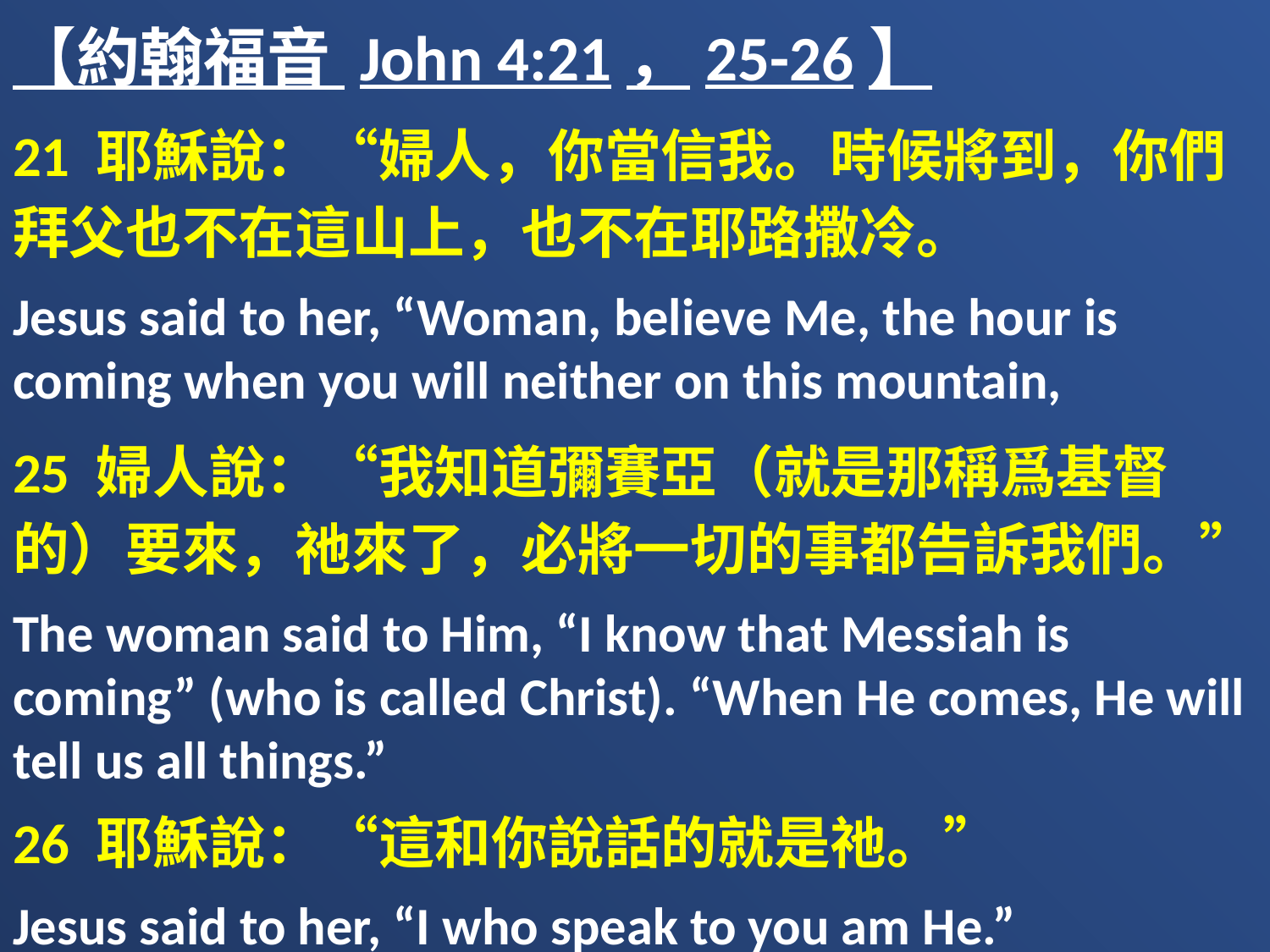

【約翰福音 John 4:21，25-26】
21 耶穌說：“婦人，你當信我。時候將到，你們拜父也不在這山上，也不在耶路撒冷。
Jesus said to her, “Woman, believe Me, the hour is coming when you will neither on this mountain,
25 婦人說：“我知道彌賽亞（就是那稱爲基督的）要來，祂來了，必將一切的事都告訴我們。”
The woman said to Him, “I know that Messiah is coming” (who is called Christ). “When He comes, He will tell us all things.”
26 耶穌說：“這和你說話的就是祂。”
Jesus said to her, “I who speak to you am He.”